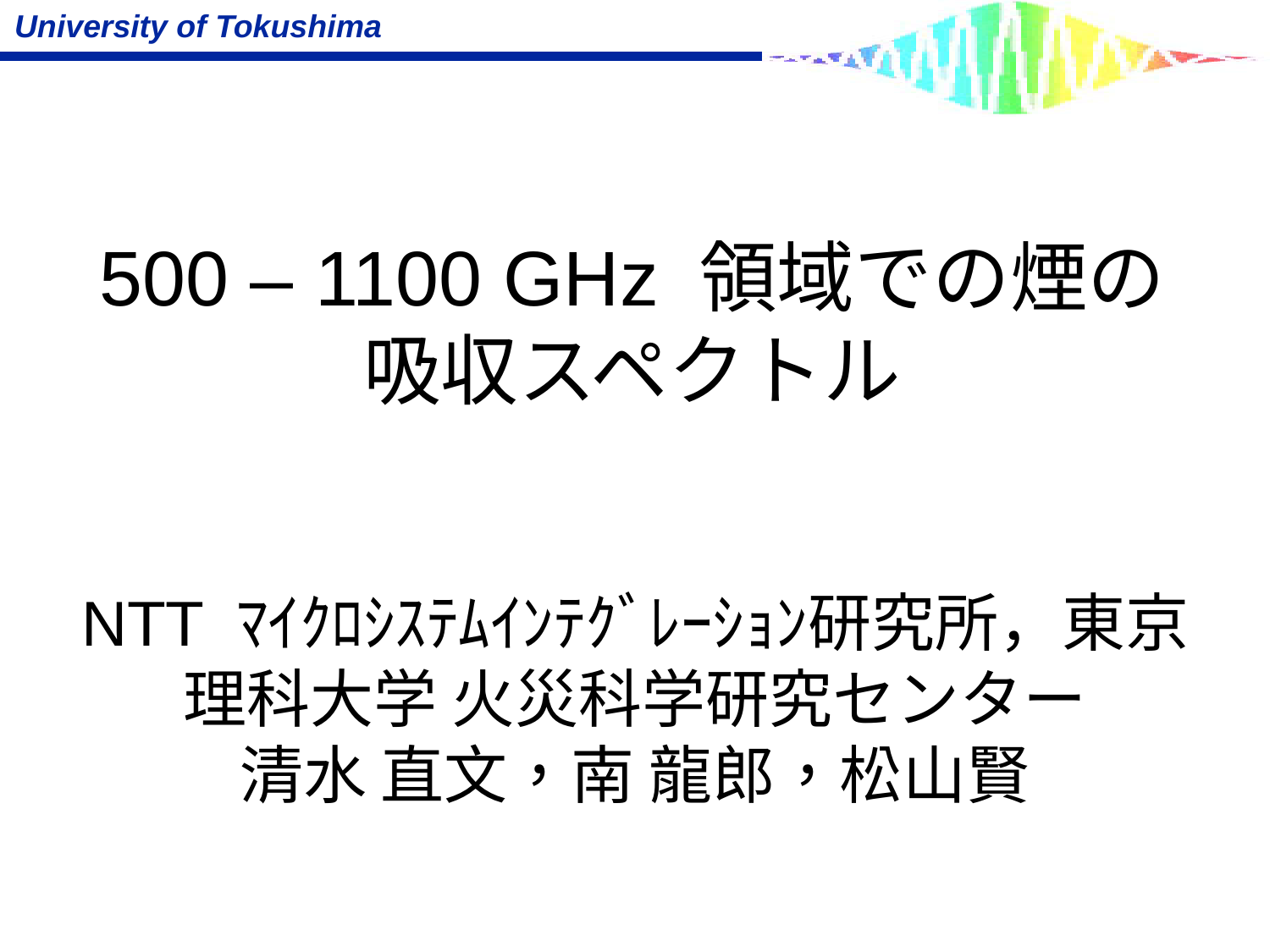

# 500 – 1100 GHz 領域での煙の 吸収スペクトル
NTT ﾏｲｸﾛｼｽﾃﾑｲﾝﾃｸﾞﾚｰｼｮﾝ研究所，東京理科大学 火災科学研究センター
清水 直文，南 龍郎，松山賢